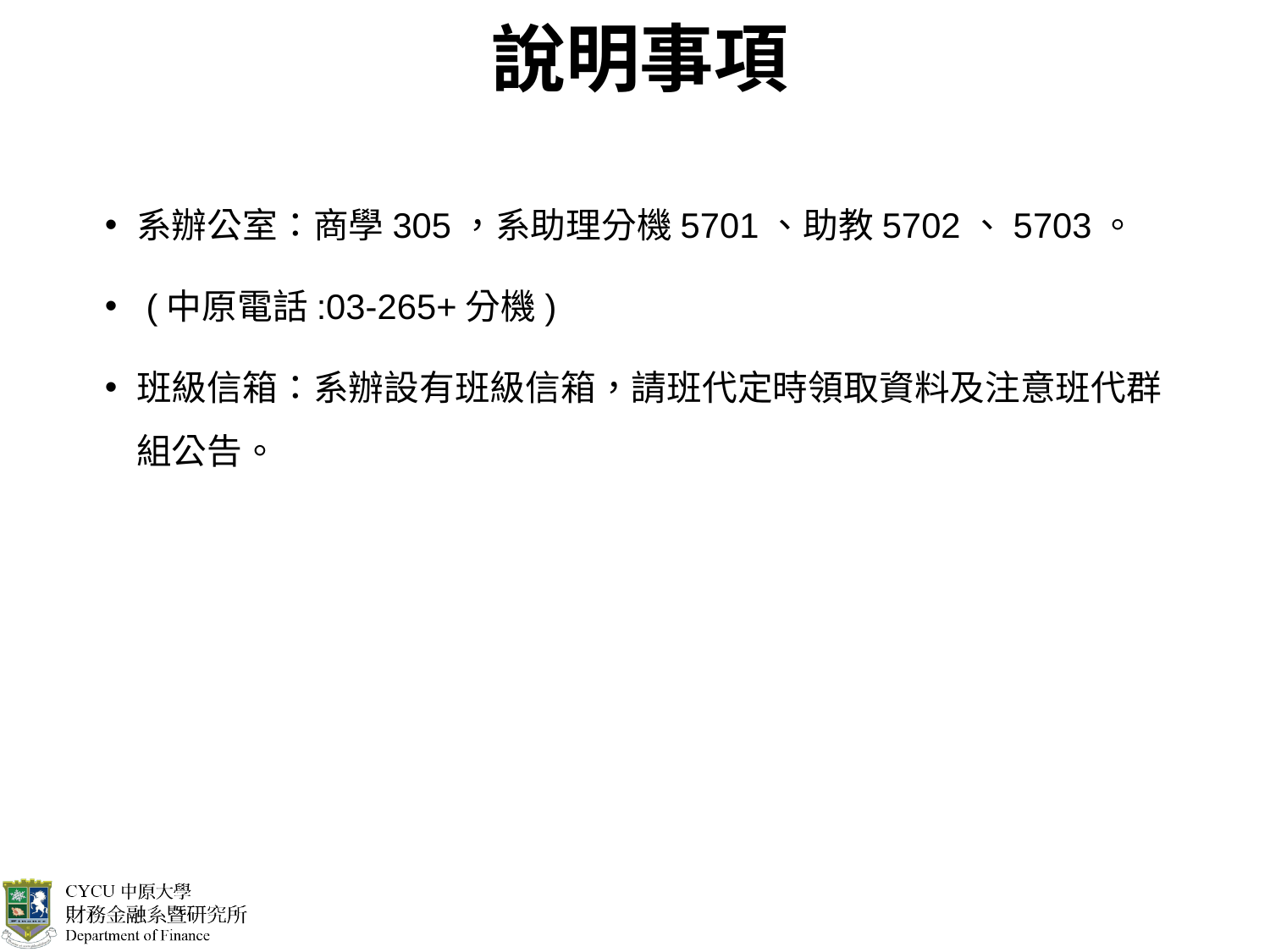

# 說明事項
系辦公室：商學305，系助理分機5701、助教5702、5703。
 (中原電話:03-265+分機)
班級信箱：系辦設有班級信箱，請班代定時領取資料及注意班代群組公告。